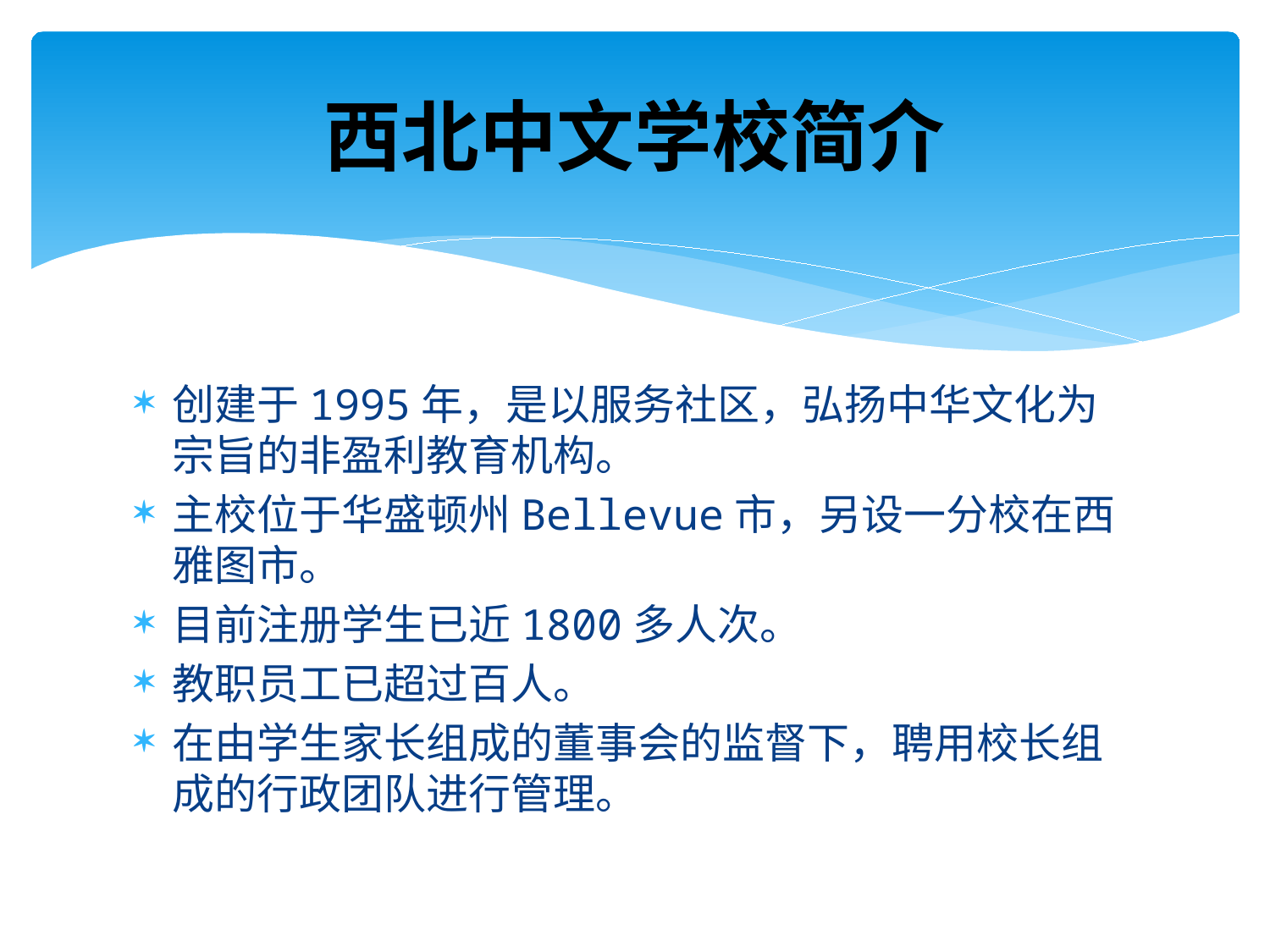

# 西北中文学校简介
创建于1995年，是以服务社区，弘扬中华文化为宗旨的非盈利教育机构。
主校位于华盛顿州Bellevue市，另设一分校在西雅图市。
目前注册学生已近1800多人次。
教职员工已超过百人。
在由学生家长组成的董事会的监督下，聘用校长组成的行政团队进行管理。